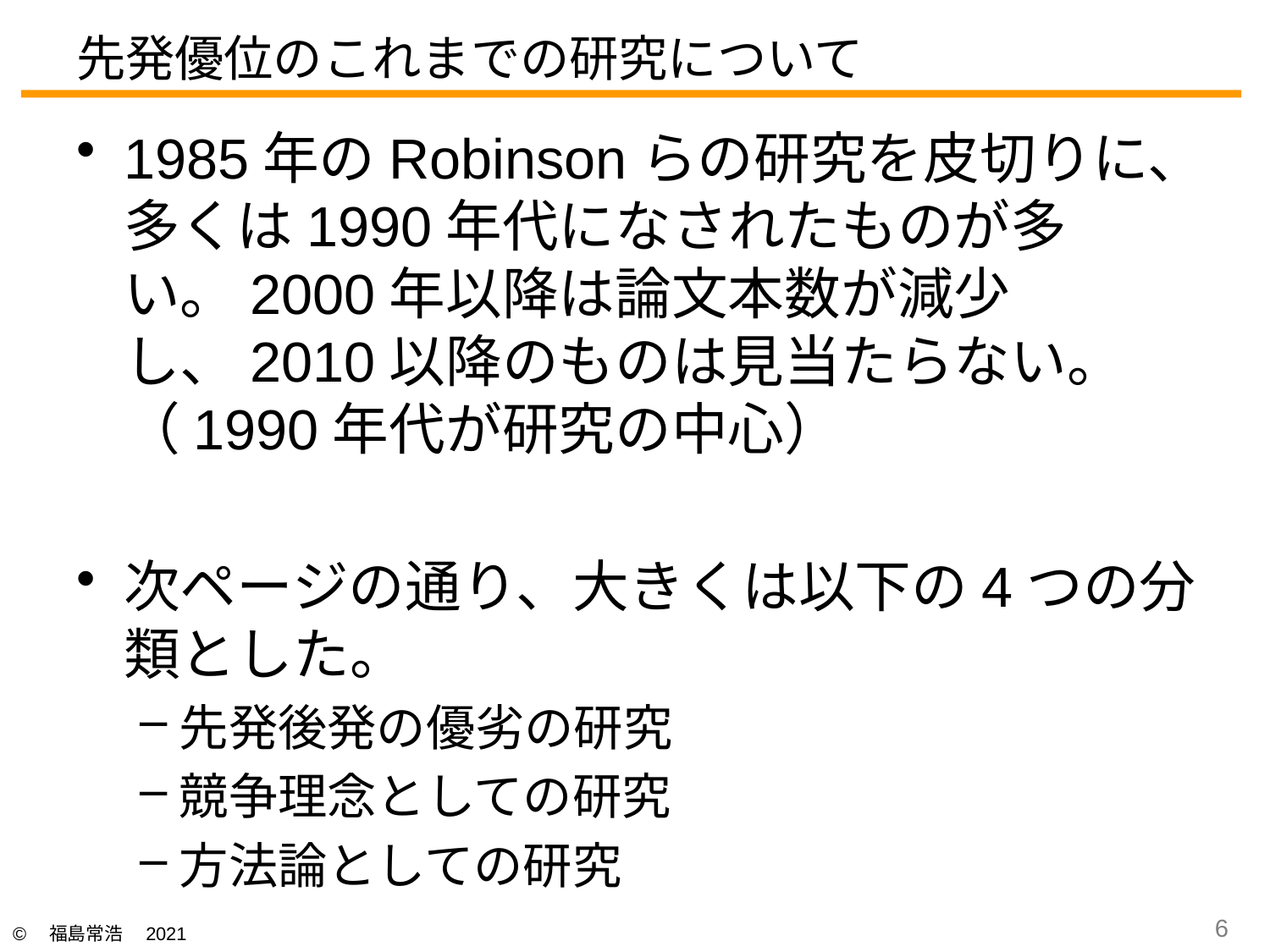

# 先発優位のこれまでの研究について
1985年のRobinsonらの研究を皮切りに、多くは1990年代になされたものが多い。2000年以降は論文本数が減少し、2010以降のものは見当たらない。（1990年代が研究の中心）

次ページの通り、大きくは以下の4つの分類とした。
先発後発の優劣の研究
競争理念としての研究
方法論としての研究

6